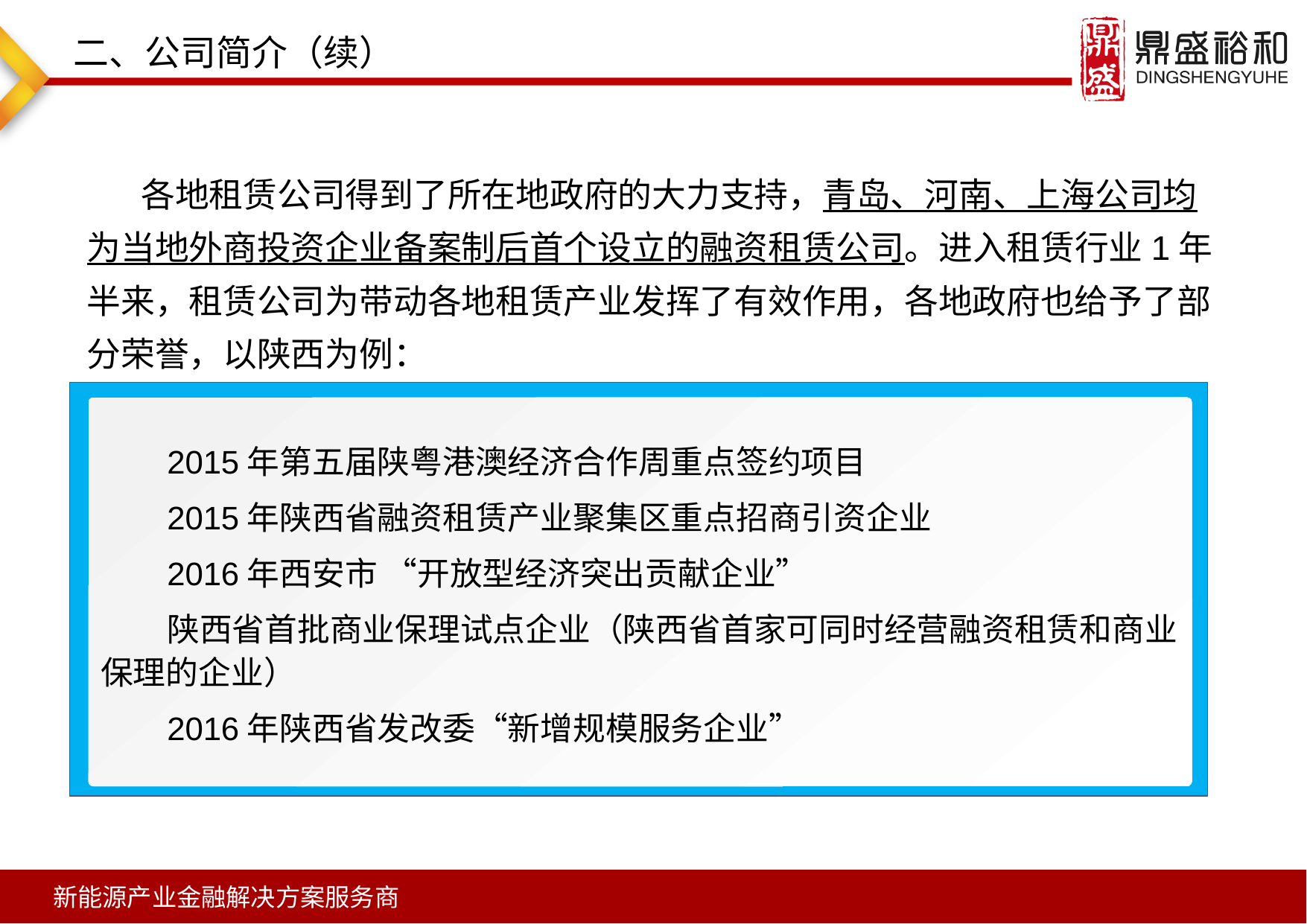

二、公司简介（续）

各地租赁公司得到了所在地政府的大力支持，青岛、河南、上海公司均为当地外商投资企业备案制后首个设立的融资租赁公司。进入租赁行业1年半来，租赁公司为带动各地租赁产业发挥了有效作用，各地政府也给予了部分荣誉，以陕西为例：

2015年第五届陕粤港澳经济合作周重点签约项目
2015年陕西省融资租赁产业聚集区重点招商引资企业
2016年西安市 “开放型经济突出贡献企业”
陕西省首批商业保理试点企业（陕西省首家可同时经营融资租赁和商业保理的企业）
2016年陕西省发改委“新增规模服务企业”